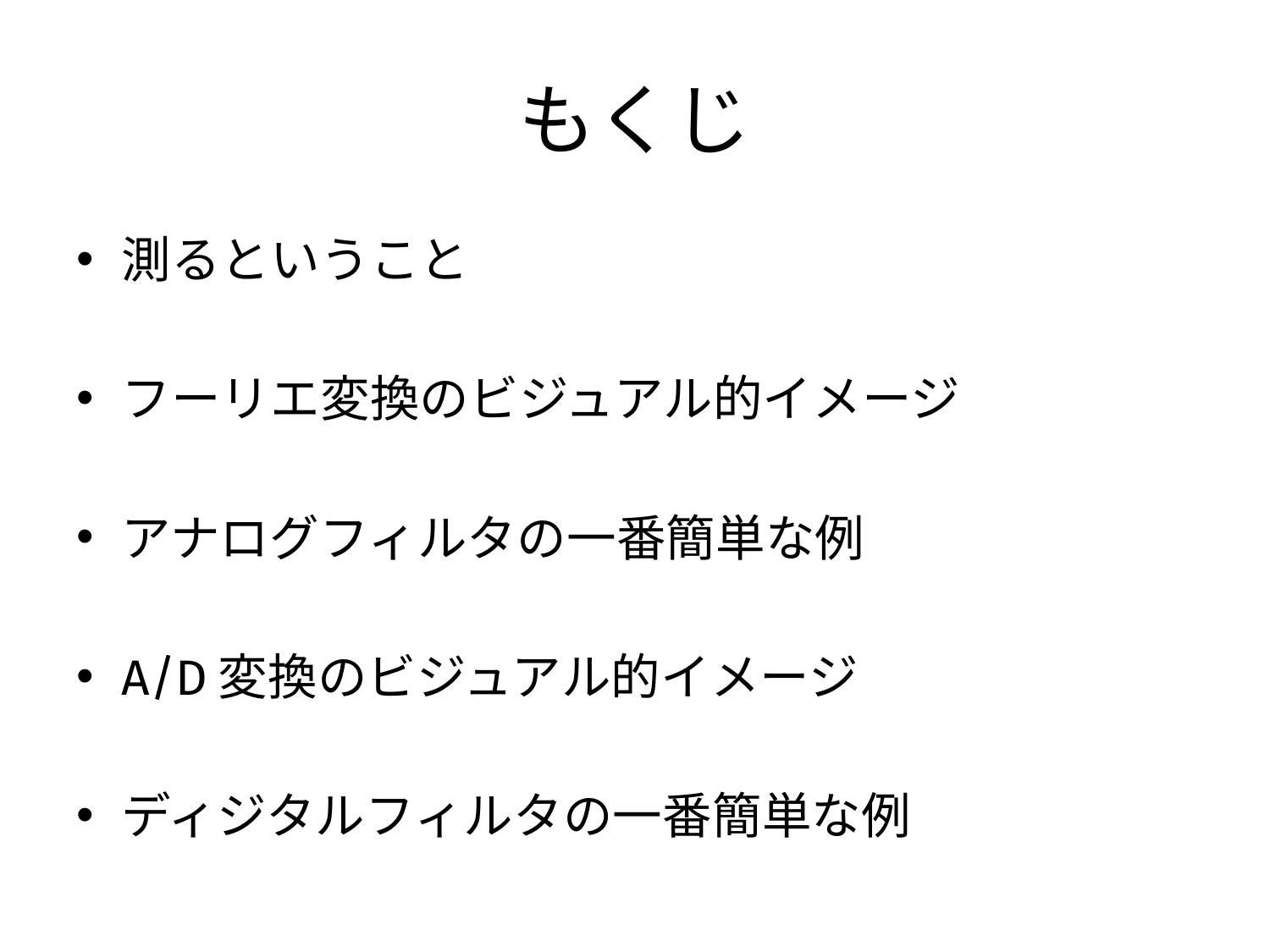

# もくじ
測るということ

フーリエ変換のビジュアル的イメージ

アナログフィルタの一番簡単な例

A/D変換のビジュアル的イメージ

ディジタルフィルタの一番簡単な例